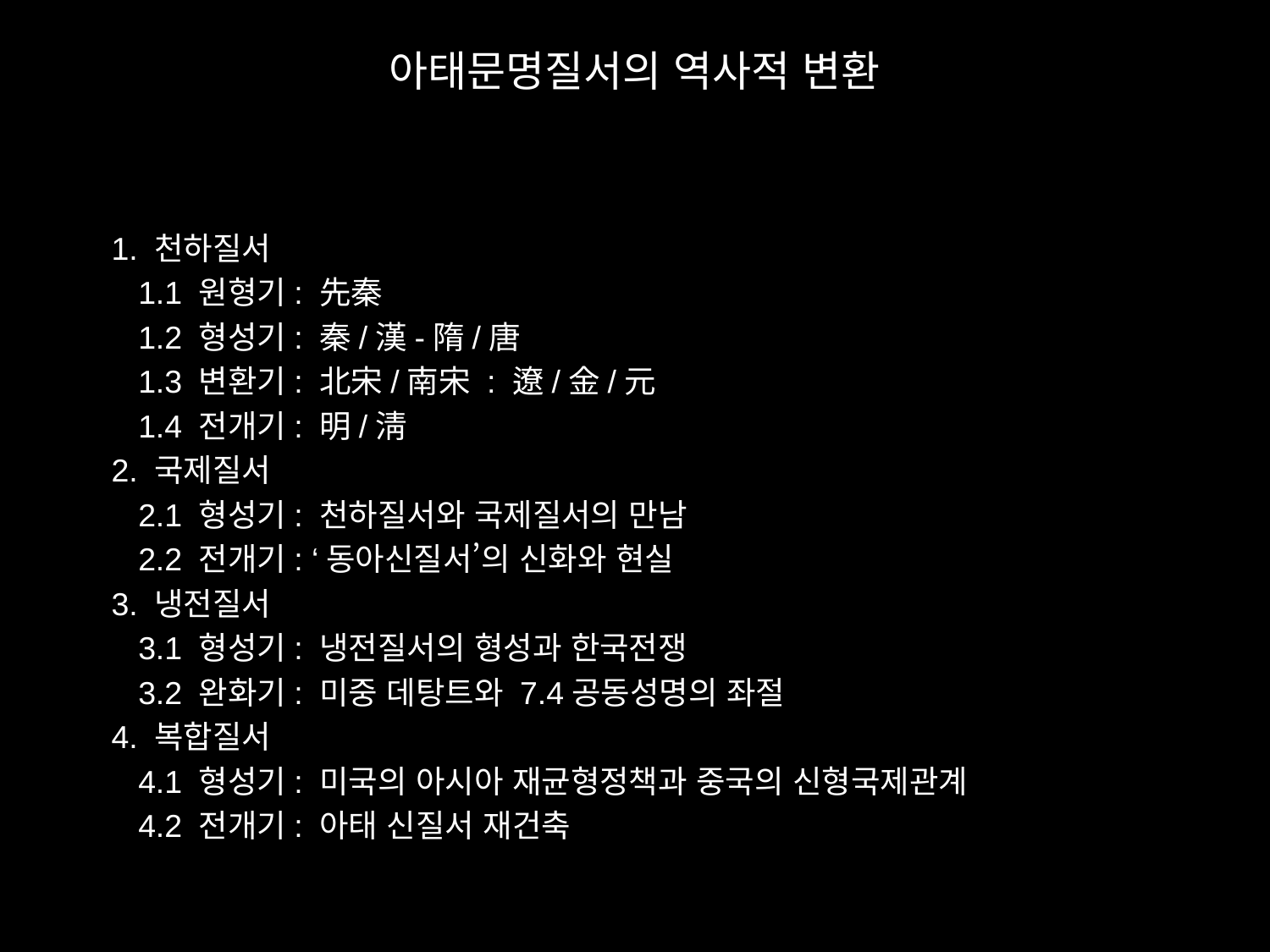

# 아태문명질서의 역사적 변환
    1. 천하질서
       1.1 원형기: 先秦
       1.2 형성기: 秦/漢-隋/唐
       1.3 변환기: 北宋/南宋 : 遼/金/元
       1.4 전개기: 明/淸
    2. 국제질서
       2.1 형성기: 천하질서와 국제질서의 만남
       2.2 전개기: ‘동아신질서’의 신화와 현실
    3. 냉전질서
       3.1 형성기: 냉전질서의 형성과 한국전쟁
       3.2 완화기: 미중 데탕트와 7.4공동성명의 좌절
    4. 복합질서
       4.1 형성기: 미국의 아시아 재균형정책과 중국의 신형국제관계
       4.2 전개기: 아태 신질서 재건축